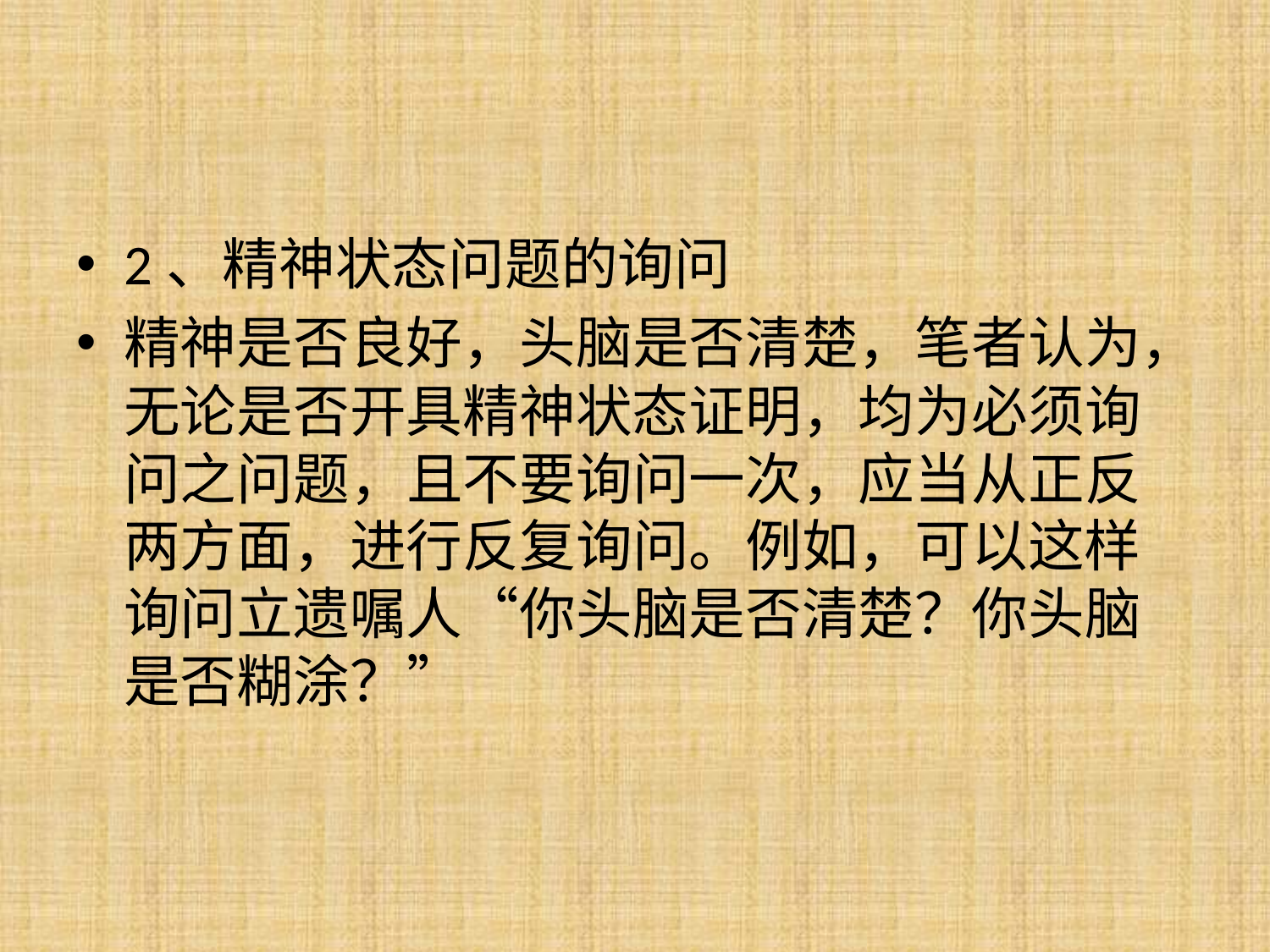

#
2、精神状态问题的询问
精神是否良好，头脑是否清楚，笔者认为，无论是否开具精神状态证明，均为必须询问之问题，且不要询问一次，应当从正反两方面，进行反复询问。例如，可以这样询问立遗嘱人“你头脑是否清楚？你头脑是否糊涂？”